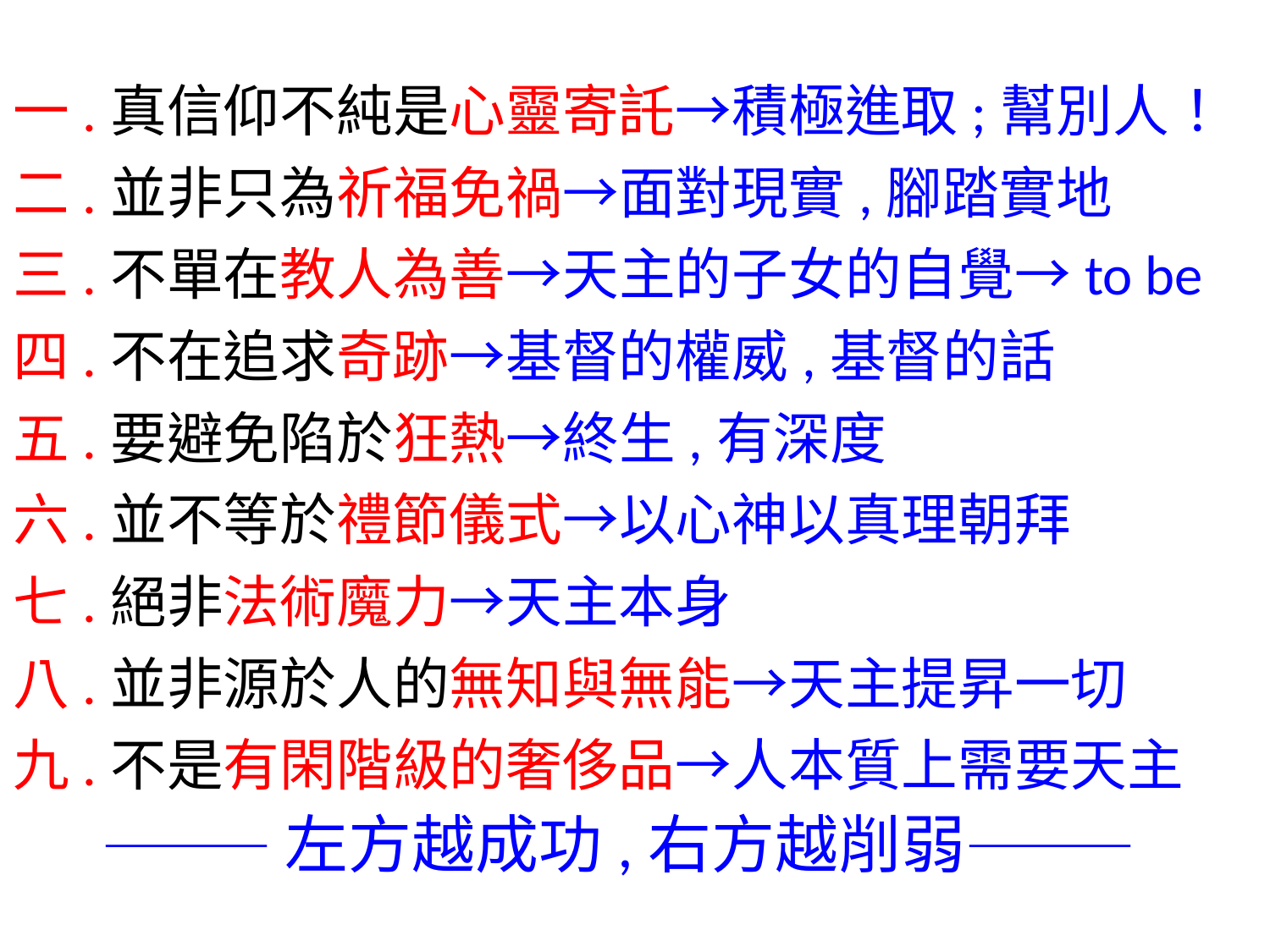

一.真信仰不純是心靈寄託→積極進取;幫別人！
二.並非只為祈福免禍→面對現實,腳踏實地
三.不單在教人為善→天主的子女的自覺→to be
四.不在追求奇跡→基督的權威,基督的話
五.要避免陷於狂熱→終生,有深度
六.並不等於禮節儀式→以心神以真理朝拜
七.絕非法術魔力→天主本身
八.並非源於人的無知與無能→天主提昇一切
九.不是有閑階級的奢侈品→人本質上需要天主
       ———左方越成功,右方越削弱———